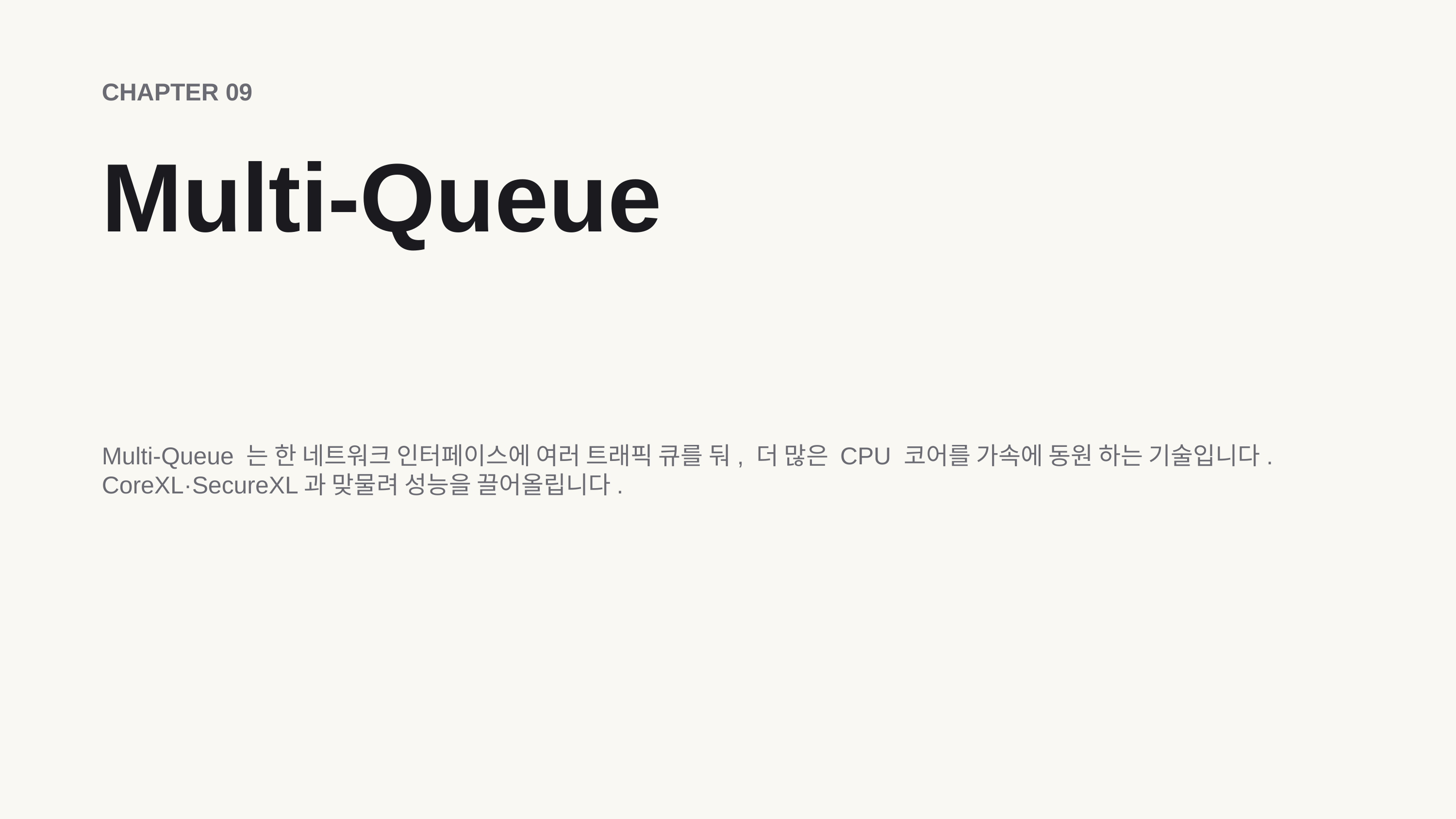

CHAPTER 09
Multi-Queue
Multi-Queue 는 한 네트워크 인터페이스에 여러 트래픽 큐를 둬, 더 많은 CPU 코어를 가속에 동원 하는 기술입니다. CoreXL·SecureXL과 맞물려 성능을 끌어올립니다.